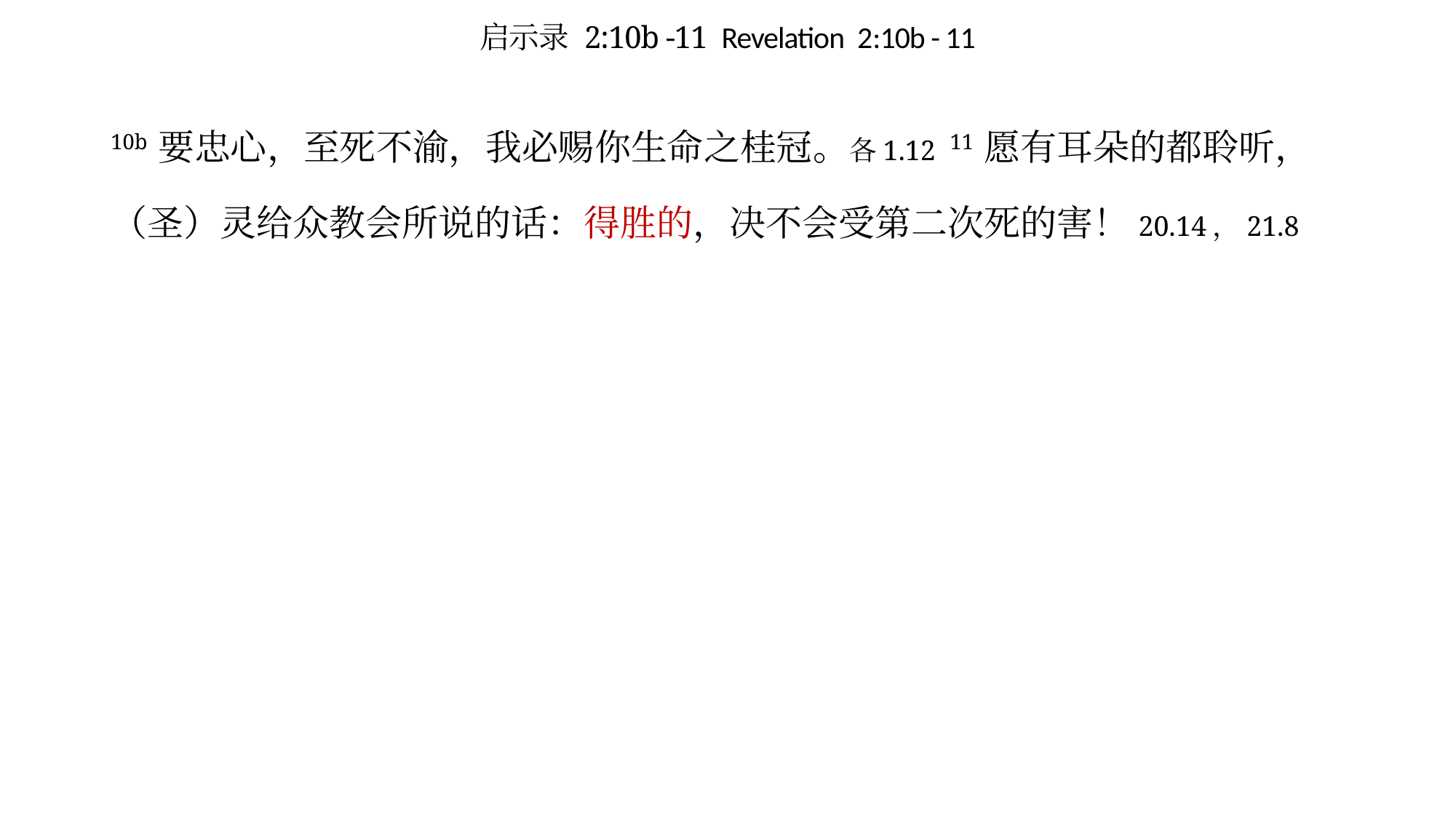

# 启示录 2:10b -11  Revelation  2:10b - 11
10b 要忠心，至死不渝，我必赐你生命之桂冠。各1.12  11 愿有耳朵的都聆听，（圣）灵给众教会所说的话：得胜的，决不会受第二次死的害！20.14，21.8